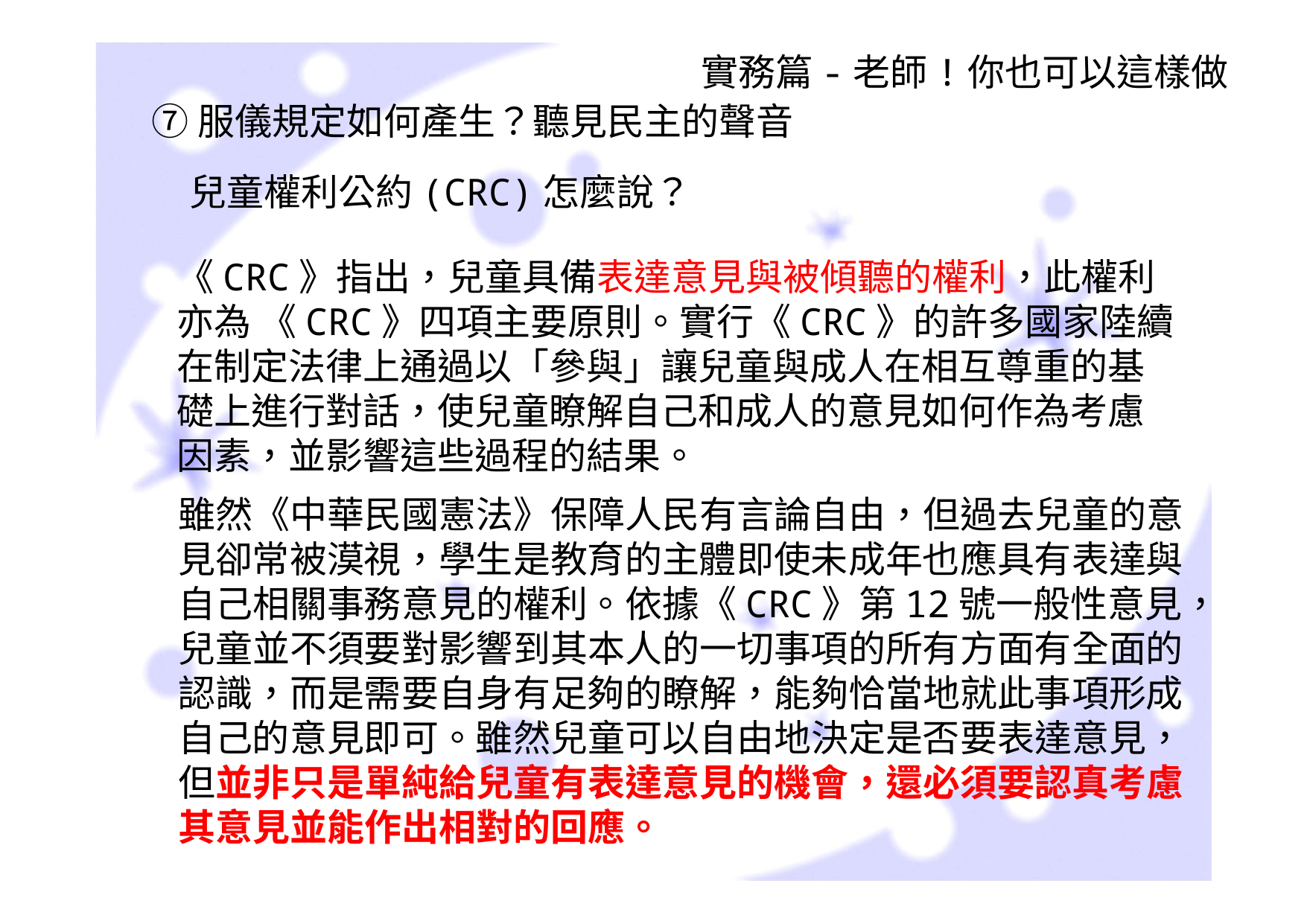

實務篇-老師!你也可以這樣做
 ⑦服儀規定如何產生？聽見民主的聲音
兒童權利公約(CRC)怎麼說？
《CRC》指出，兒童具備表達意見與被傾聽的權利，此權利亦為 《CRC》四項主要原則。實行《CRC》的許多國家陸續在制定法律上通過以「參與」讓兒童與成人在相互尊重的基礎上進行對話，使兒童瞭解自己和成人的意見如何作為考慮因素，並影響這些過程的結果。
雖然《中華民國憲法》保障人民有言論自由，但過去兒童的意見卻常被漠視，學生是教育的主體即使未成年也應具有表達與自己相關事務意見的權利。依據《CRC》第12號一般性意見，兒童並不須要對影響到其本人的一切事項的所有方面有全面的認識，而是需要自身有足夠的瞭解，能夠恰當地就此事項形成自己的意見即可。雖然兒童可以自由地決定是否要表達意見，但並非只是單純給兒童有表達意見的機會，還必須要認真考慮 其意見並能作出相對的回應。